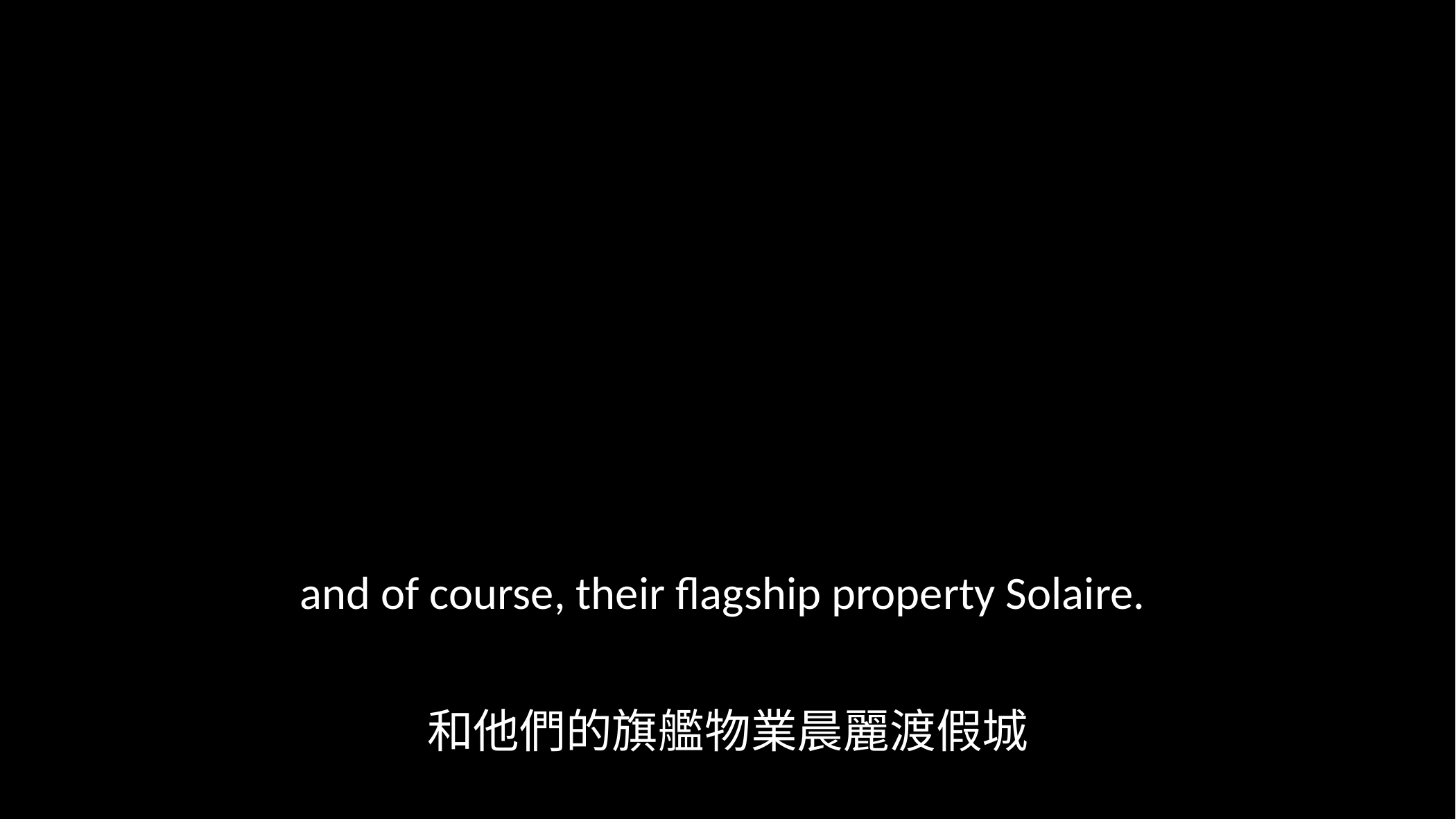

and of course, their flagship property Solaire.

和他們的旗艦物業晨麗渡假城